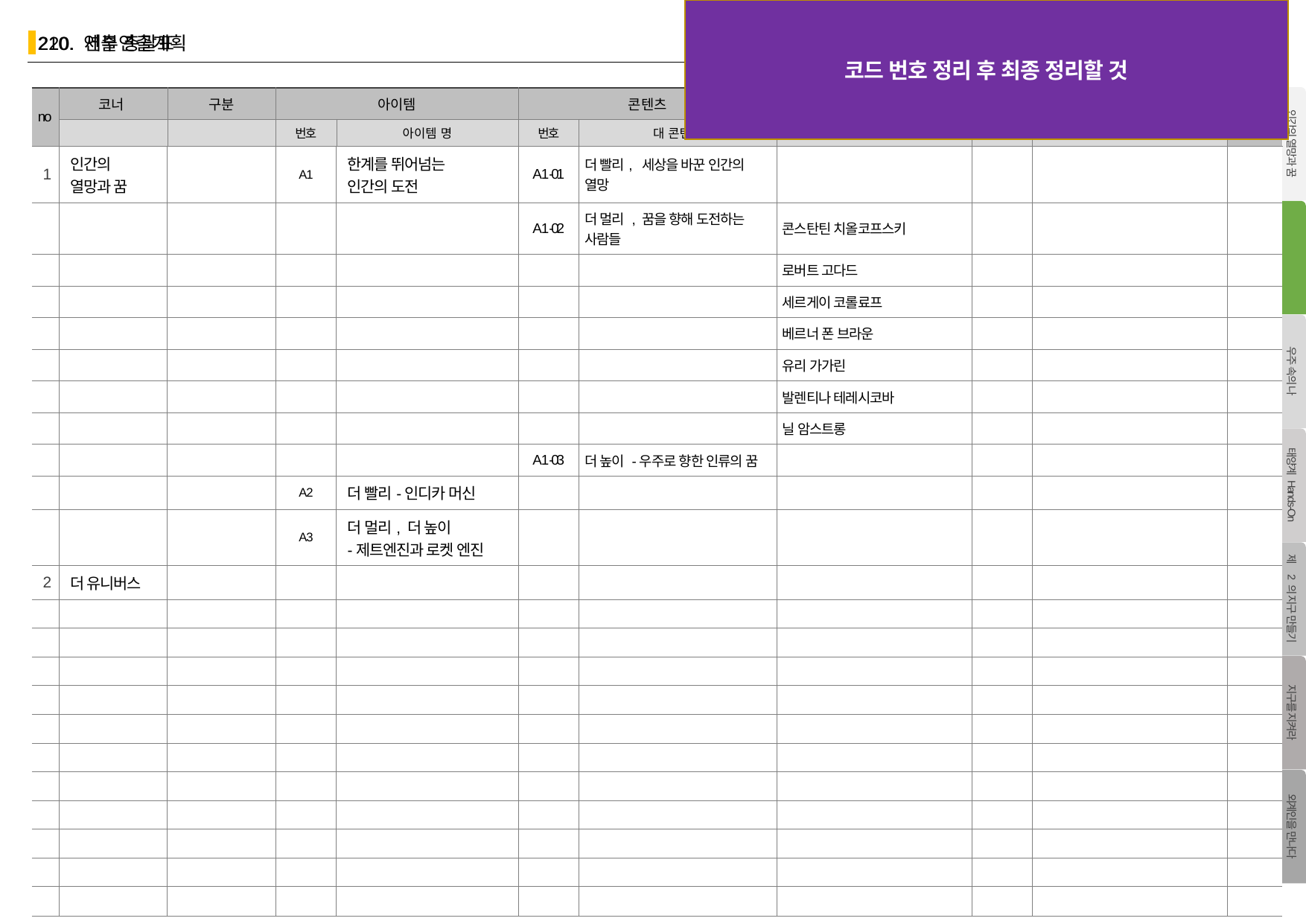

코드 번호 정리 후 최종 정리할 것
210. 연출 총괄표
| no | 코너 | 구분 | 아이템 |  | 콘텐츠 |  |  | 연출 |  | 비고 |
| --- | --- | --- | --- | --- | --- | --- | --- | --- | --- | --- |
|  |  |  | 번호 | 아이템 명 | 번호 | 대 콘텐츠 | 소콘텐츠 | 번호 | 연출 매체 |  |
| 1 | 인간의 열망과 꿈 |  | A1 | 한계를 뛰어넘는 인간의 도전 | A1-01 | 더 빨리, 세상을 바꾼 인간의 열망 |  |  |  |  |
|  |  |  |  |  | A1-02 | 더 멀리 , 꿈을 향해 도전하는 사람들 | 콘스탄틴 치올코프스키 |  |  |  |
|  |  |  |  |  |  |  | 로버트 고다드 |  |  |  |
|  |  |  |  |  |  |  | 세르게이 코롤료프 |  |  |  |
|  |  |  |  |  |  |  | 베르너 폰 브라운 |  |  |  |
|  |  |  |  |  |  |  | 유리 가가린 |  |  |  |
|  |  |  |  |  |  |  | 발렌티나 테레시코바 |  |  |  |
|  |  |  |  |  |  |  | 닐 암스트롱 |  |  |  |
|  |  |  |  |  | A1-03 | 더 높이 -우주로 향한 인류의 꿈 |  |  |  |  |
|  |  |  | A2 | 더 빨리-인디카 머신 |  |  |  |  |  |  |
|  |  |  | A3 | 더 멀리, 더 높이 -제트엔진과 로켓 엔진 |  |  |  |  |  |  |
| 2 | 더 유니버스 |  |  |  |  |  |  |  |  |  |
|  |  |  |  |  |  |  |  |  |  |  |
|  |  |  |  |  |  |  |  |  |  |  |
|  |  |  |  |  |  |  |  |  |  |  |
|  |  |  |  |  |  |  |  |  |  |  |
|  |  |  |  |  |  |  |  |  |  |  |
|  |  |  |  |  |  |  |  |  |  |  |
|  |  |  |  |  |  |  |  |  |  |  |
|  |  |  |  |  |  |  |  |  |  |  |
|  |  |  |  |  |  |  |  |  |  |  |
|  |  |  |  |  |  |  |  |  |  |  |
|  |  |  |  |  |  |  |  |  |  |  |
3